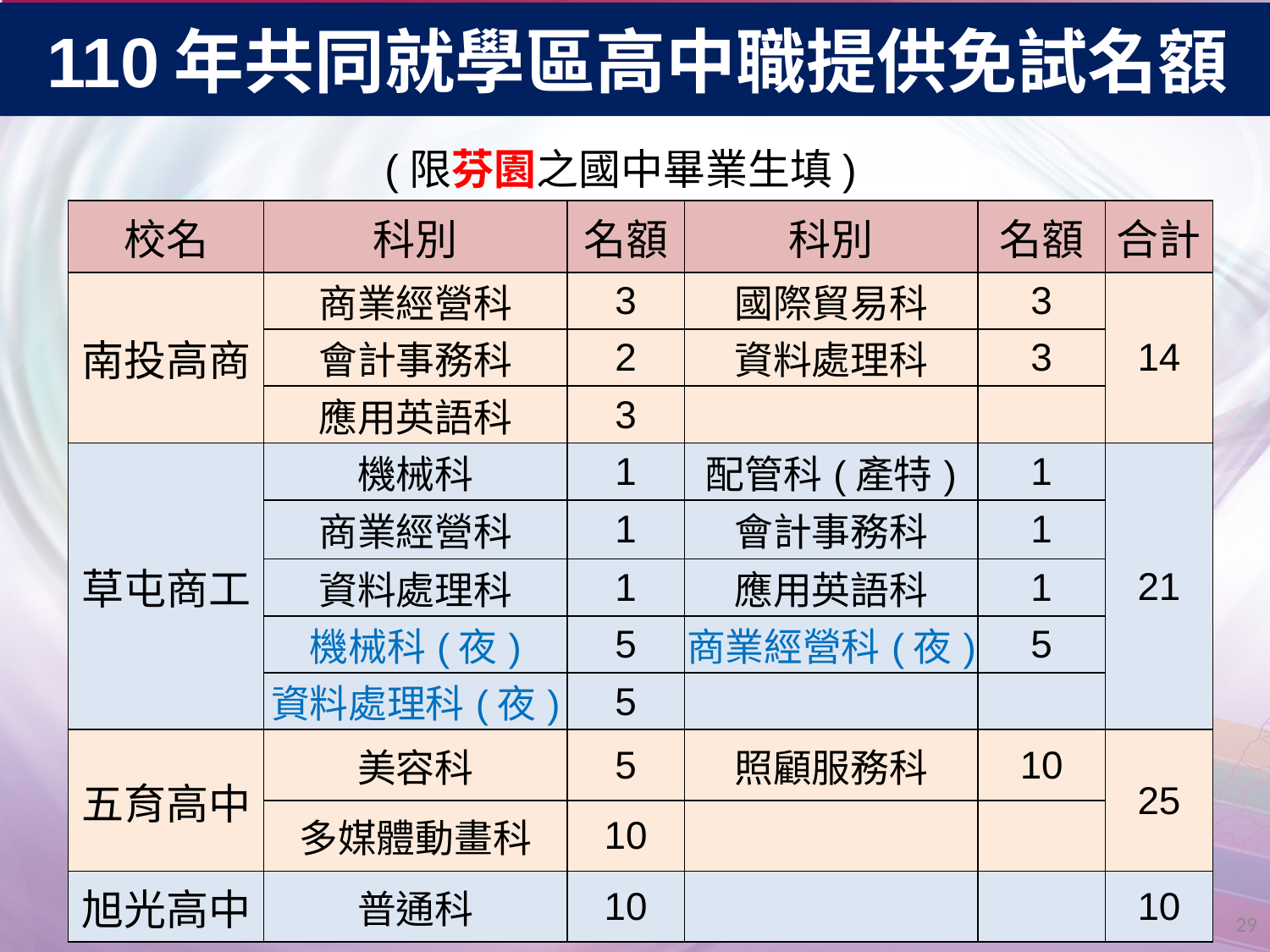

110年共同就學區高中職提供免試名額
(限芬園之國中畢業生填)
| 校名 | 科別 | 名額 | 科別 | 名額 | 合計 |
| --- | --- | --- | --- | --- | --- |
| 南投高商 | 商業經營科 | 3 | 國際貿易科 | 3 | 14 |
|  | 會計事務科 | 2 | 資料處理科 | 3 |  |
|  | 應用英語科 | 3 |  |  |  |
| 草屯商工 | 機械科 | 1 | 配管科(產特) | 1 | 21 |
|  | 商業經營科 | 1 | 會計事務科 | 1 |  |
|  | 資料處理科 | 1 | 應用英語科 | 1 |  |
|  | 機械科(夜) | 5 | 商業經營科(夜) | 5 |  |
|  | 資料處理科(夜) | 5 |  |  |  |
| 五育高中 | 美容科 | 5 | 照顧服務科 | 10 | 25 |
|  | 多媒體動畫科 | 10 |  |  |  |
| 旭光高中 | 普通科 | 10 |  |  | 10 |
29